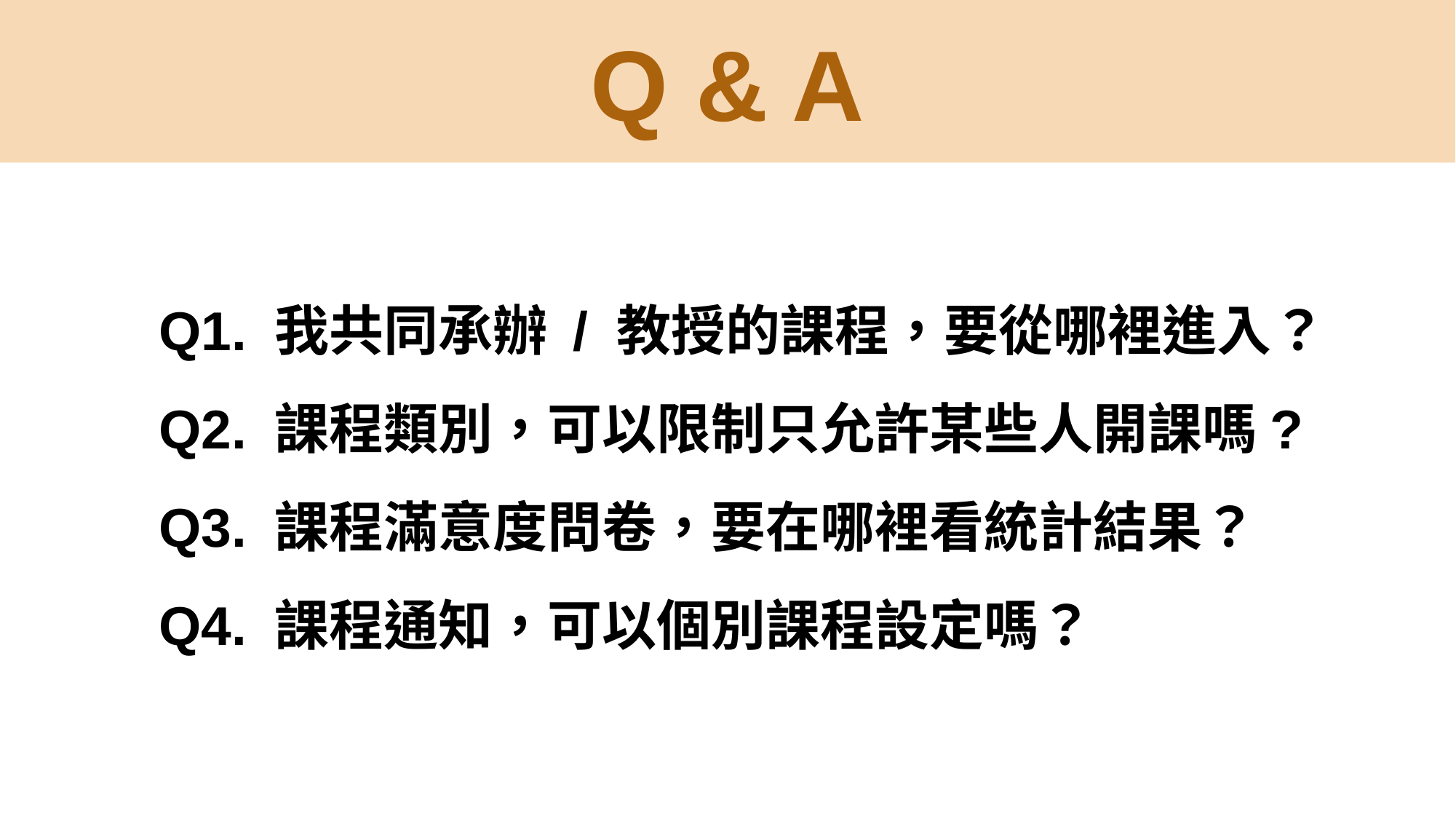

Q & A
Q1. 我共同承辦 / 教授的課程，要從哪裡進入？
Q2. 課程類別，可以限制只允許某些人開課嗎?
Q3. 課程滿意度問卷，要在哪裡看統計結果？
Q4. 課程通知，可以個別課程設定嗎？